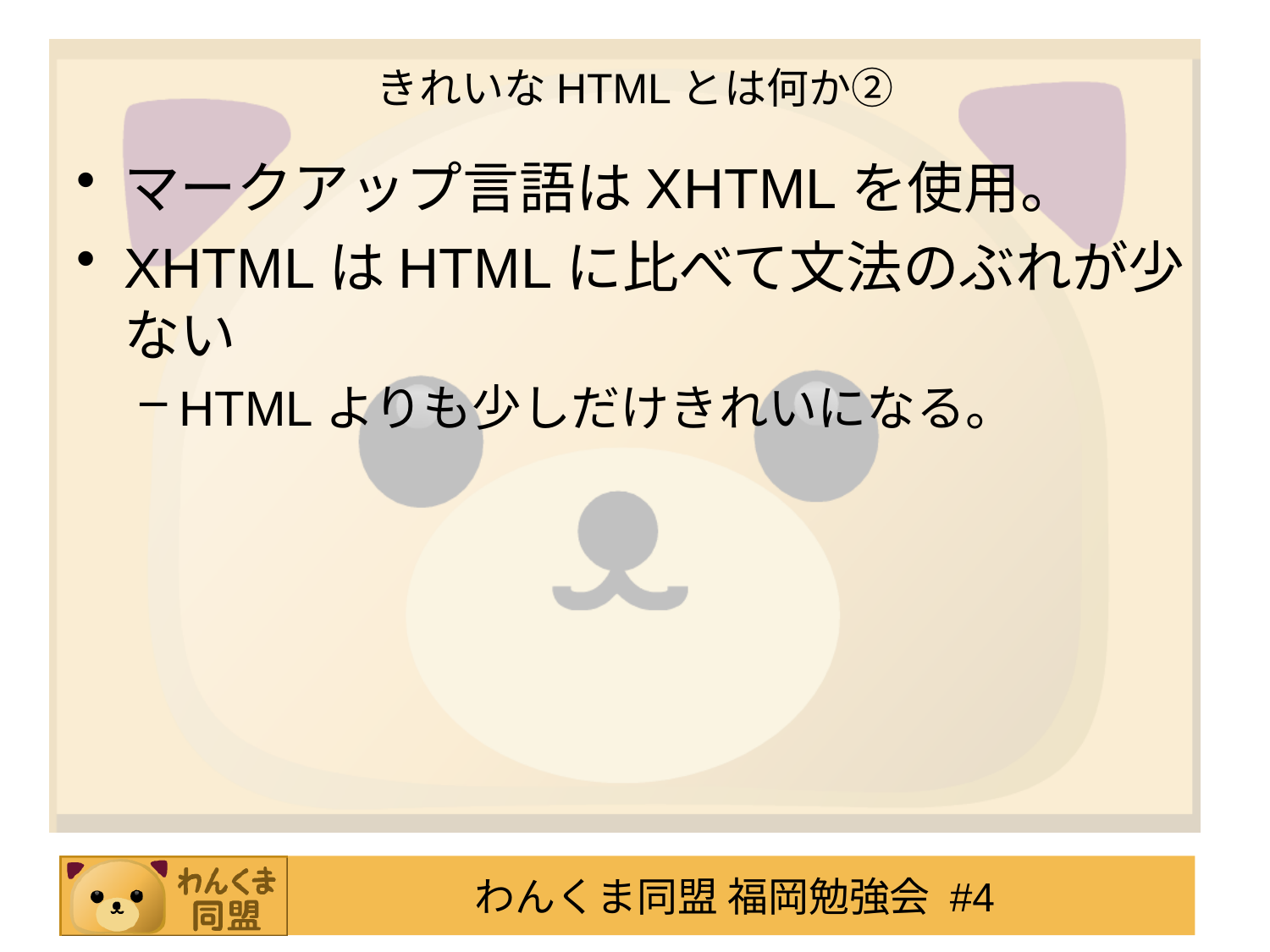

# きれいなHTMLとは何か②
マークアップ言語はXHTMLを使用。
XHTMLはHTMLに比べて文法のぶれが少ない
HTMLよりも少しだけきれいになる。